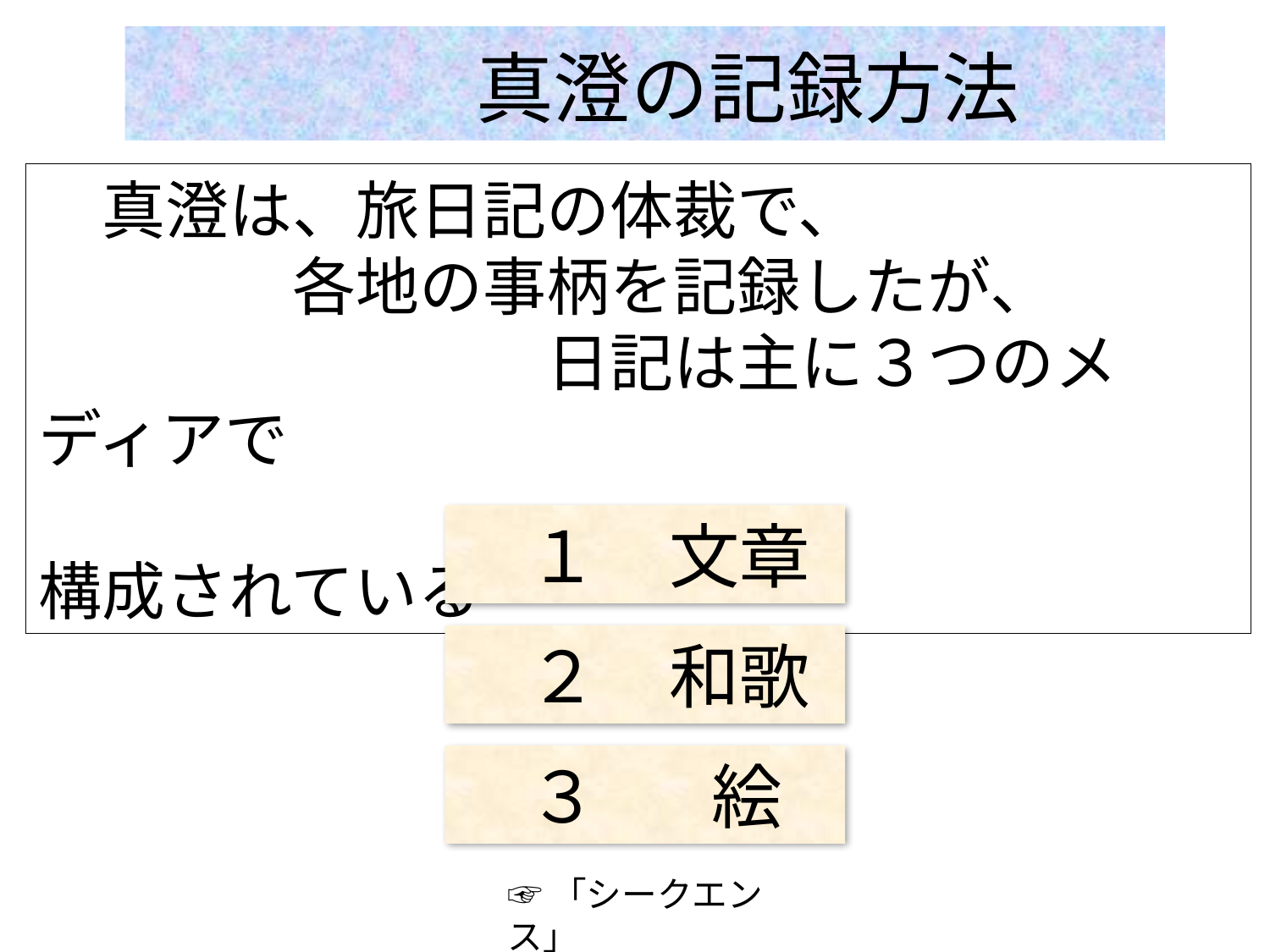

真澄の記録方法
　真澄は、旅日記の体裁で、
　　　　各地の事柄を記録したが、
　　　　　　　　日記は主に３つのメディアで
　　　　　　　　　　　　　　　　　　構成されている
　１　文章
　２　和歌
　３　　絵
☞「シークエンス」